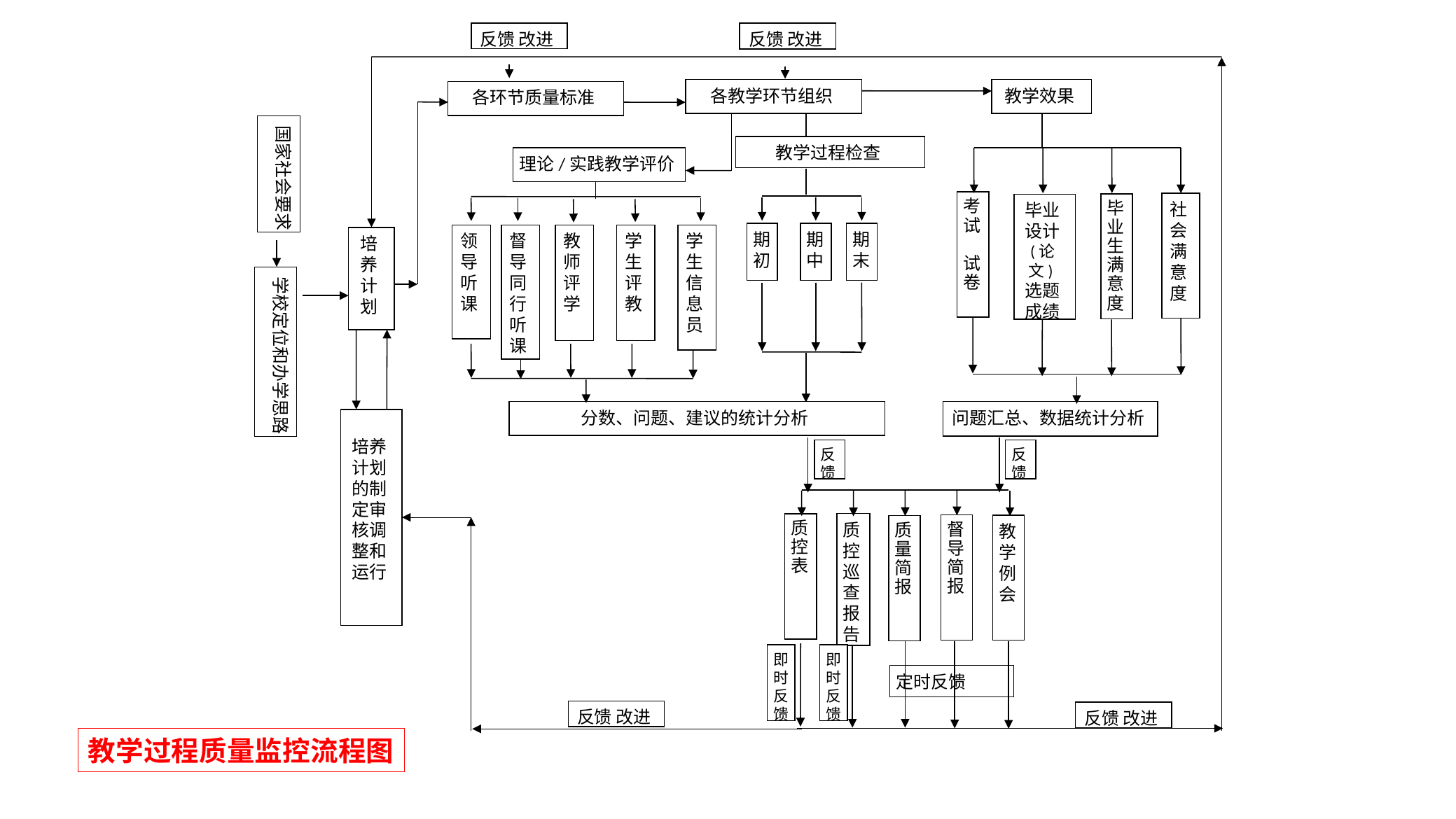

反馈 改进
反馈 改进
各教学环节组织
教学效果
各环节质量标准
国家社会要求
教学过程检查
理论/实践教学评价
考试

试卷
社会满意度
毕业生满意度
毕业设计
(论文)选题成绩
期初
期中
期末
领
导
听
课
督
导同行听
课
教师评学
学
生
评
教
学生信息员
培养计划
学校定位和办学思路
分数、问题、建议的统计分析
问题汇总、数据统计分析

培养
计划
的制
定审
核调
整和
运行
反馈
反馈
质控巡查报告
质控表
督导简报
教学例会
质量简报
即时
反
馈
即时
反
馈
定时反馈
反馈 改进
反馈 改进
教学过程质量监控流程图